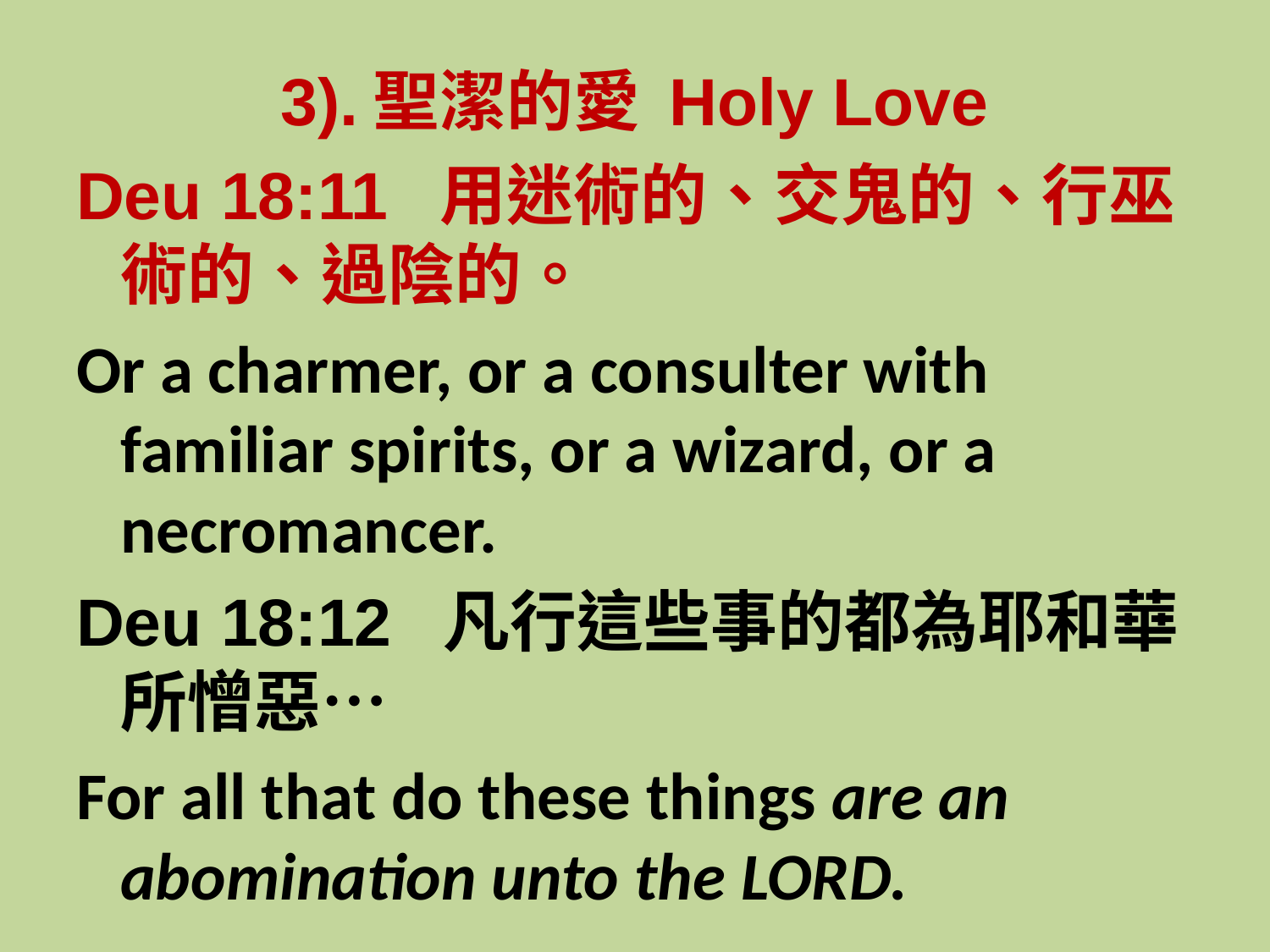

3).聖潔的愛 Holy Love
Deu 18:11  用迷術的、交鬼的、行巫術的、過陰的。
Or a charmer, or a consulter with familiar spirits, or a wizard, or a necromancer.
Deu 18:12  凡行這些事的都為耶和華所憎惡…
For all that do these things are an abomination unto the LORD.